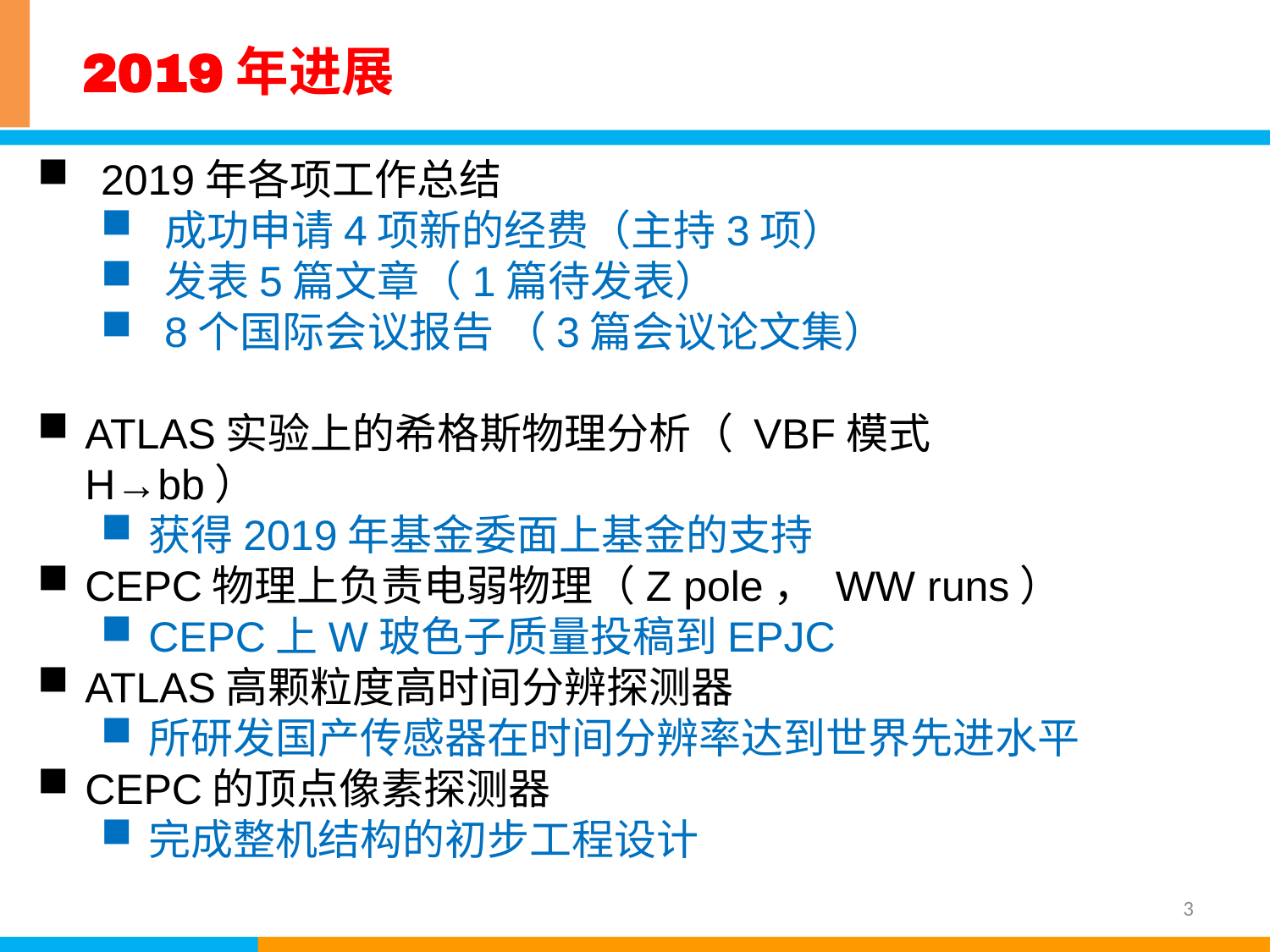

# 2019年进展
2019年各项工作总结
成功申请4项新的经费（主持3项）
发表5篇文章（1篇待发表）
8个国际会议报告 （3篇会议论文集）

ATLAS实验上的希格斯物理分析（ VBF模式H→bb）
获得2019年基金委面上基金的支持
CEPC物理上负责电弱物理（Z pole， WW runs）
CEPC上W玻色子质量投稿到EPJC
ATLAS高颗粒度高时间分辨探测器
所研发国产传感器在时间分辨率达到世界先进水平
CEPC的顶点像素探测器
完成整机结构的初步工程设计

3